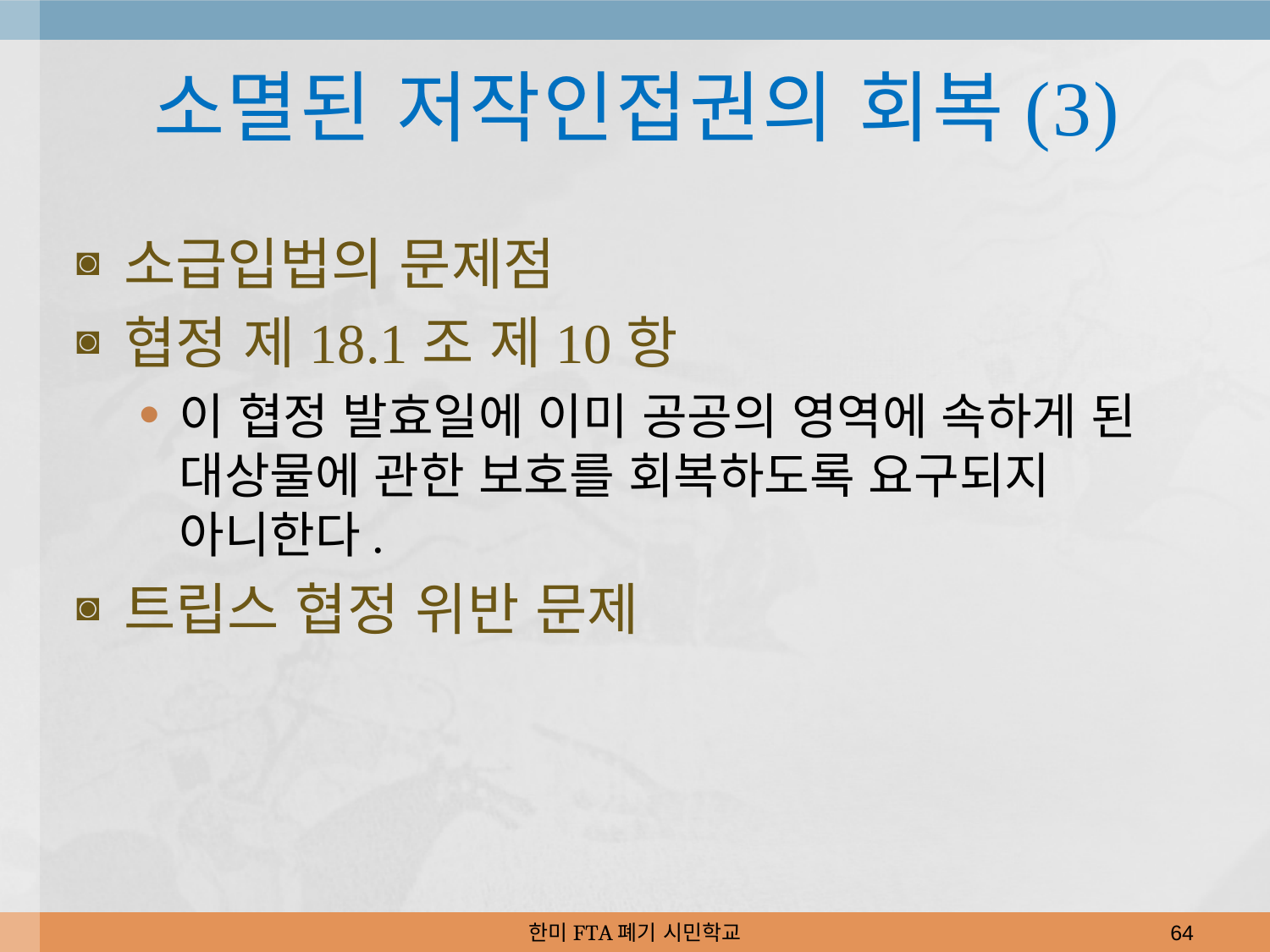

# 소멸된 저작인접권의 회복(3)
소급입법의 문제점
협정 제18.1조 제10항
이 협정 발효일에 이미 공공의 영역에 속하게 된 대상물에 관한 보호를 회복하도록 요구되지 아니한다.
트립스 협정 위반 문제
한미FTA폐기 시민학교
64